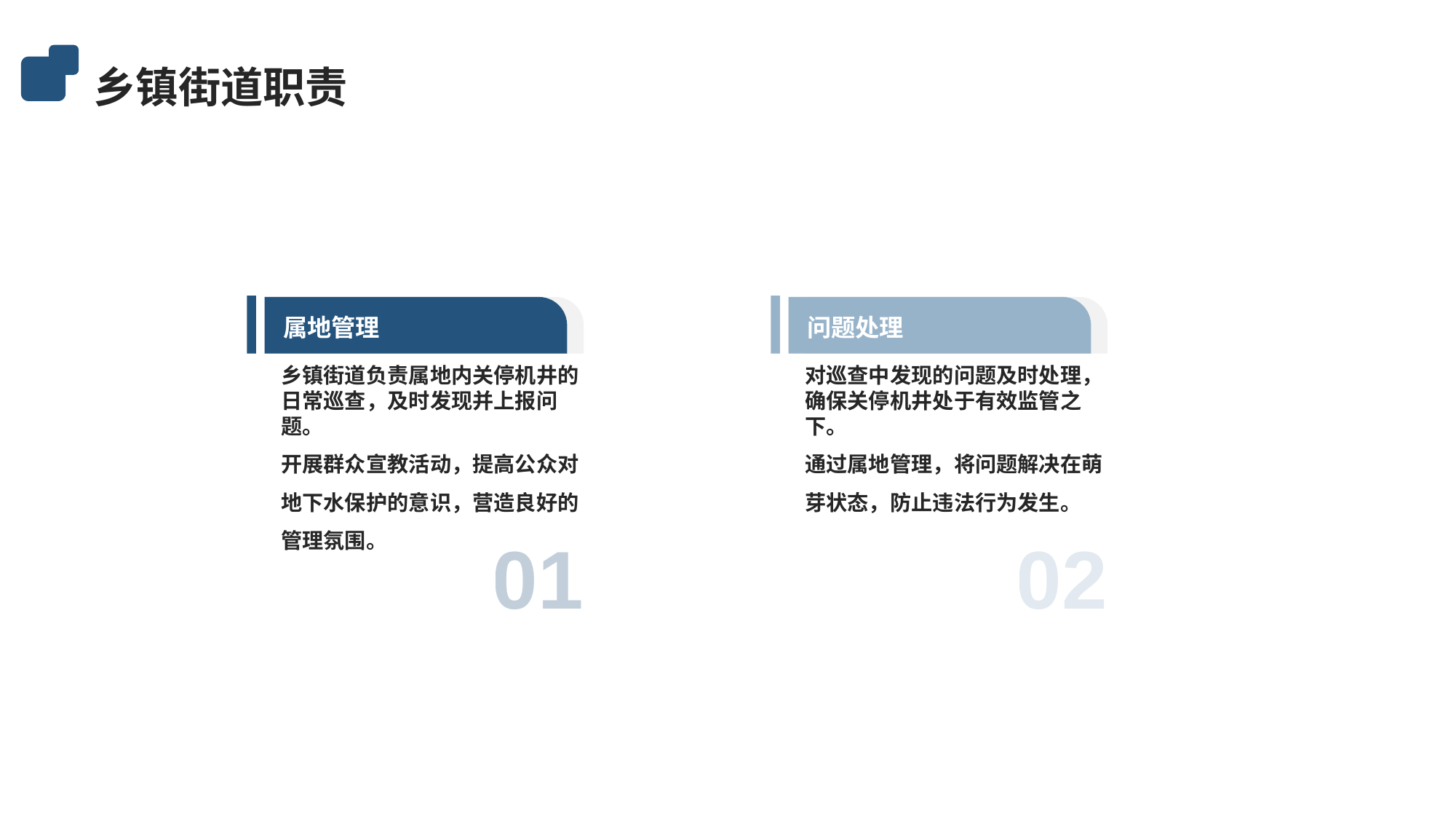

乡镇街道职责
属地管理
问题处理

乡镇街道负责属地内关停机井的日常巡查，及时发现并上报问题。
开展群众宣教活动，提高公众对地下水保护的意识，营造良好的管理氛围。
对巡查中发现的问题及时处理，确保关停机井处于有效监管之下。
通过属地管理，将问题解决在萌芽状态，防止违法行为发生。
01
02